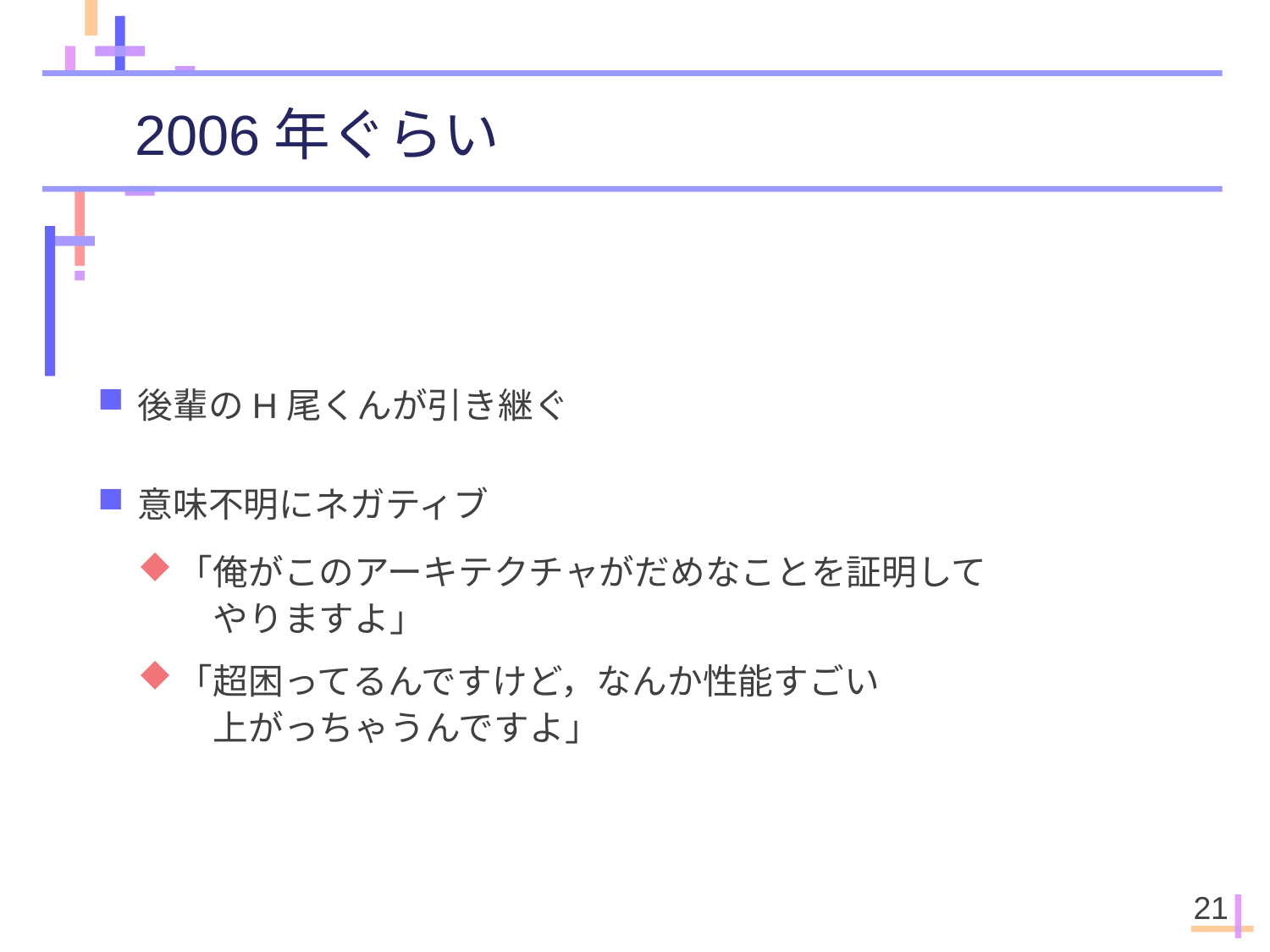

# 2006年ぐらい
後輩のH尾くんが引き継ぐ
意味不明にネガティブ
「俺がこのアーキテクチャがだめなことを証明して
　やりますよ」
「超困ってるんですけど，なんか性能すごい
　上がっちゃうんですよ」
21